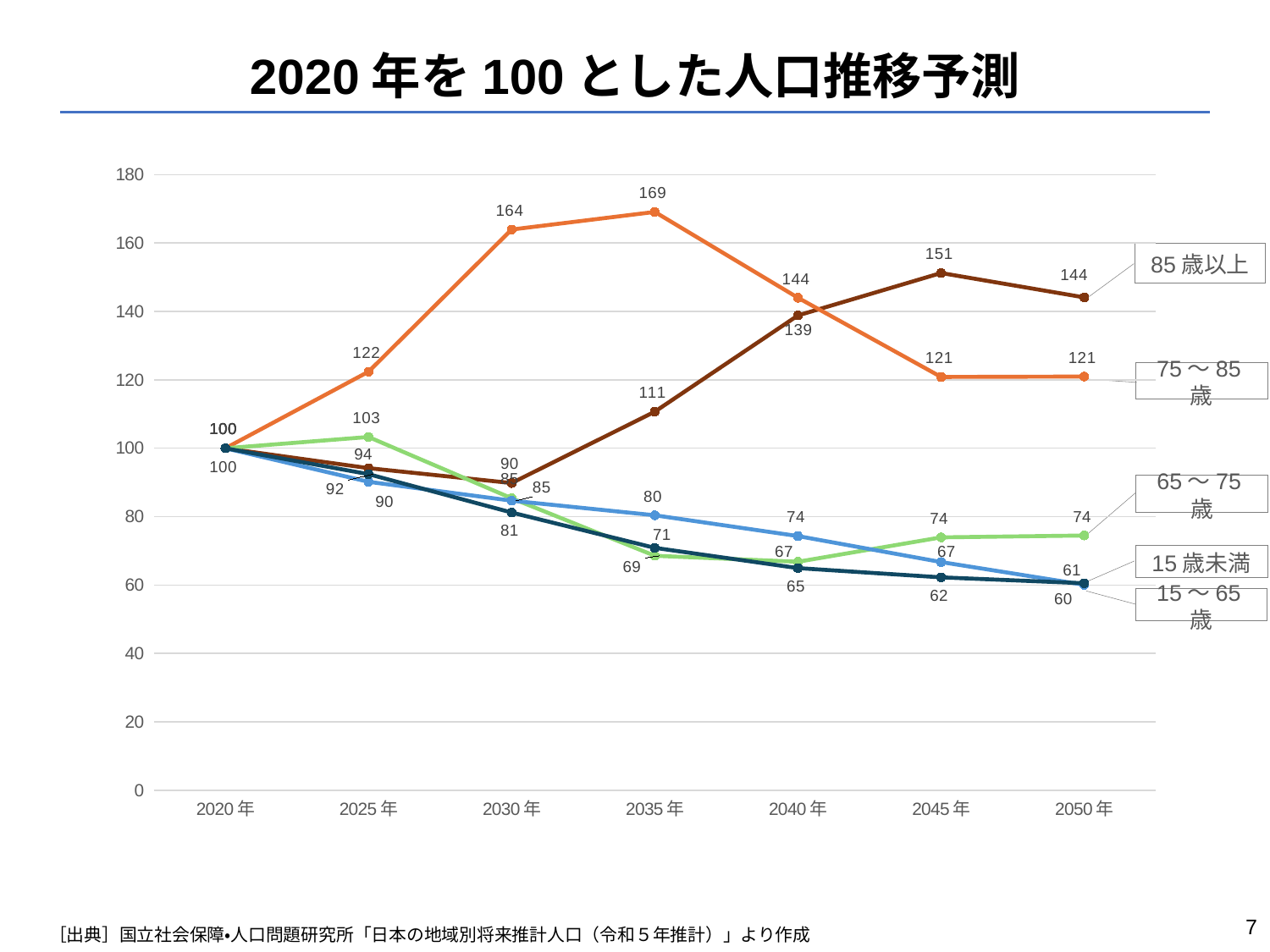

# 2020年を100とした人口推移予測

### Chart

| Category | 85歳以上 | 75歳~85歳未満 | 65歳～75歳未満 | 15～65歳未満 | 15歳未満 |
|---|---|---|---|---|---|
| 2020年 | 100.0 | 100.0 | 100.0 | 100.0 | 100.0 |
| 2025年 | 94.18758256274768 | 122.39382239382239 | 103.2996632996633 | 90.19823788546255 | 92.43445692883896 |
| 2030年 | 89.82826948480846 | 163.96396396396395 | 85.38720538720538 | 84.66960352422907 | 81.19850187265918 |
| 2035年 | 110.7001321003963 | 169.1119691119691 | 68.55218855218855 | 80.39647577092511 | 70.86142322097379 |
| 2040年 | 138.83751651254954 | 144.01544401544402 | 66.80134680134681 | 74.31718061674009 | 64.9438202247191 |
| 2045年 | 151.25495376486128 | 120.84942084942085 | 73.93939393939394 | 66.71806167400881 | 62.247191011235955 |
| 2050年 | 144.1215323645971 | 120.97812097812097 | 74.47811447811448 | 60.06607929515418 | 60.52434456928839 |
85歳以上
75～85歳
65～75歳
15歳未満
15～65歳
7
［出典］国立社会保障・人口問題研究所「日本の地域別将来推計人口（令和５年推計）」より作成